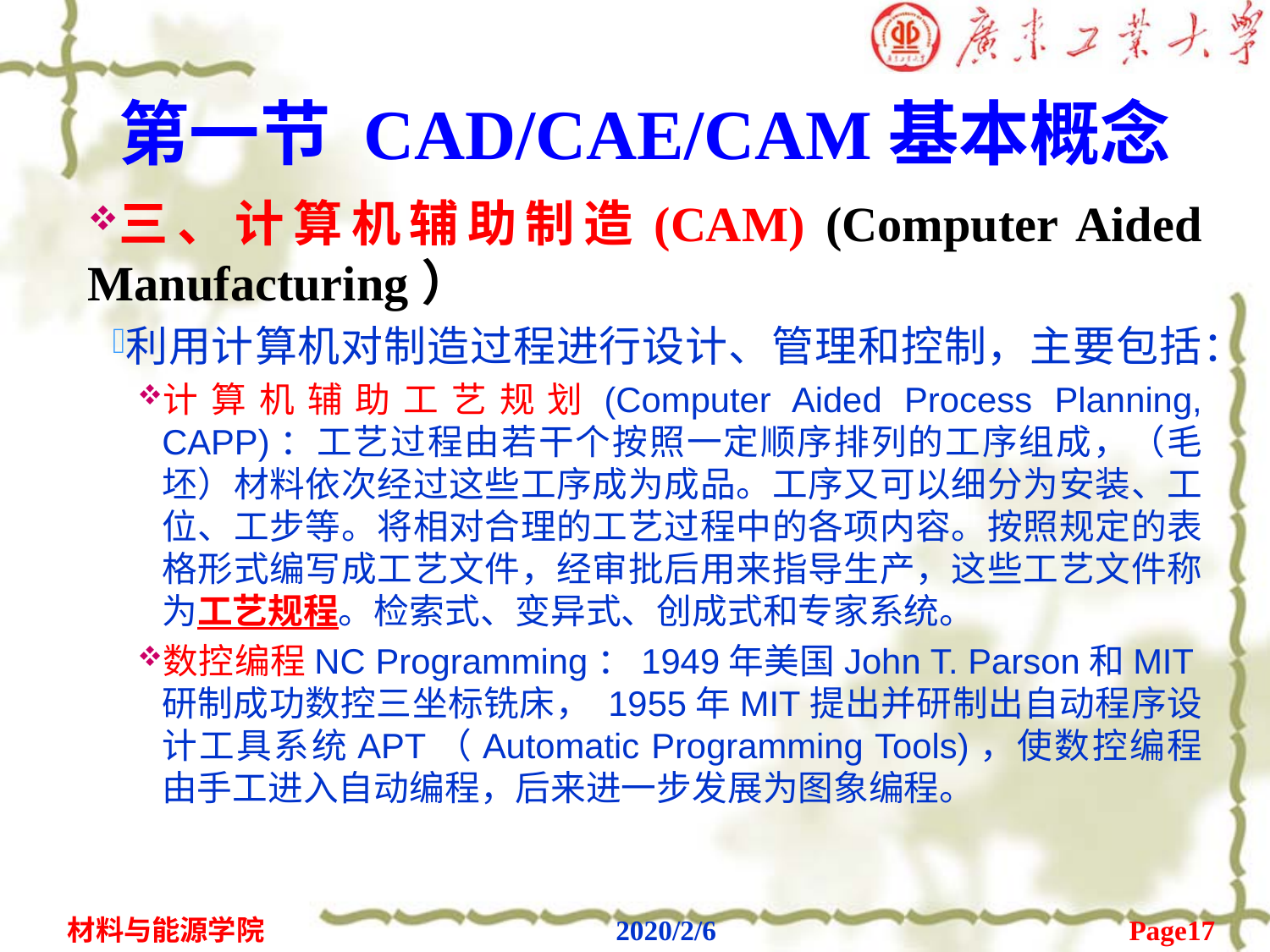

# 第一节 CAD/CAE/CAM基本概念
三、计算机辅助制造(CAM) (Computer Aided Manufacturing）
利用计算机对制造过程进行设计、管理和控制，主要包括：
计算机辅助工艺规划(Computer Aided Process Planning, CAPP)：工艺过程由若干个按照一定顺序排列的工序组成，（毛坯）材料依次经过这些工序成为成品。工序又可以细分为安装、工位、工步等。将相对合理的工艺过程中的各项内容。按照规定的表格形式编写成工艺文件，经审批后用来指导生产，这些工艺文件称为工艺规程。检索式、变异式、创成式和专家系统。
数控编程NC Programming：1949年美国John T. Parson和MIT研制成功数控三坐标铣床， 1955年MIT提出并研制出自动程序设计工具系统APT（Automatic Programming Tools)，使数控编程由手工进入自动编程，后来进一步发展为图象编程。
Page17
材料与能源学院
2020/2/6